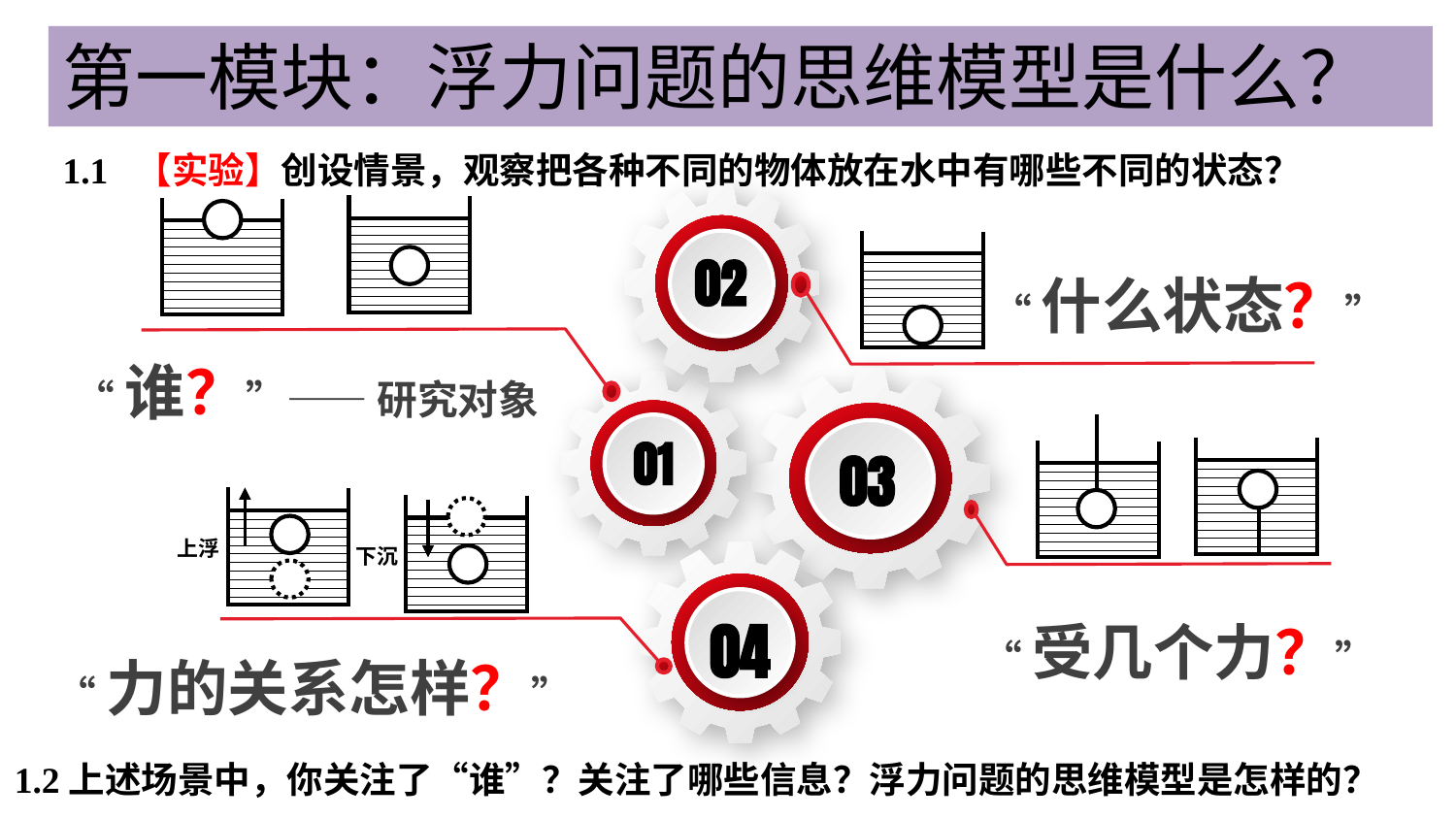

第一模块：浮力问题的思维模型是什么？
1.1  【实验】创设情景，观察把各种不同的物体放在水中有哪些不同的状态？

02

“什么状态？”

“谁？”—— 研究对象

03

01

上浮

下沉

04
“受几个力？”

“力的关系怎样？”
1.2上述场景中，你关注了“谁”？关注了哪些信息？浮力问题的思维模型是怎样的？